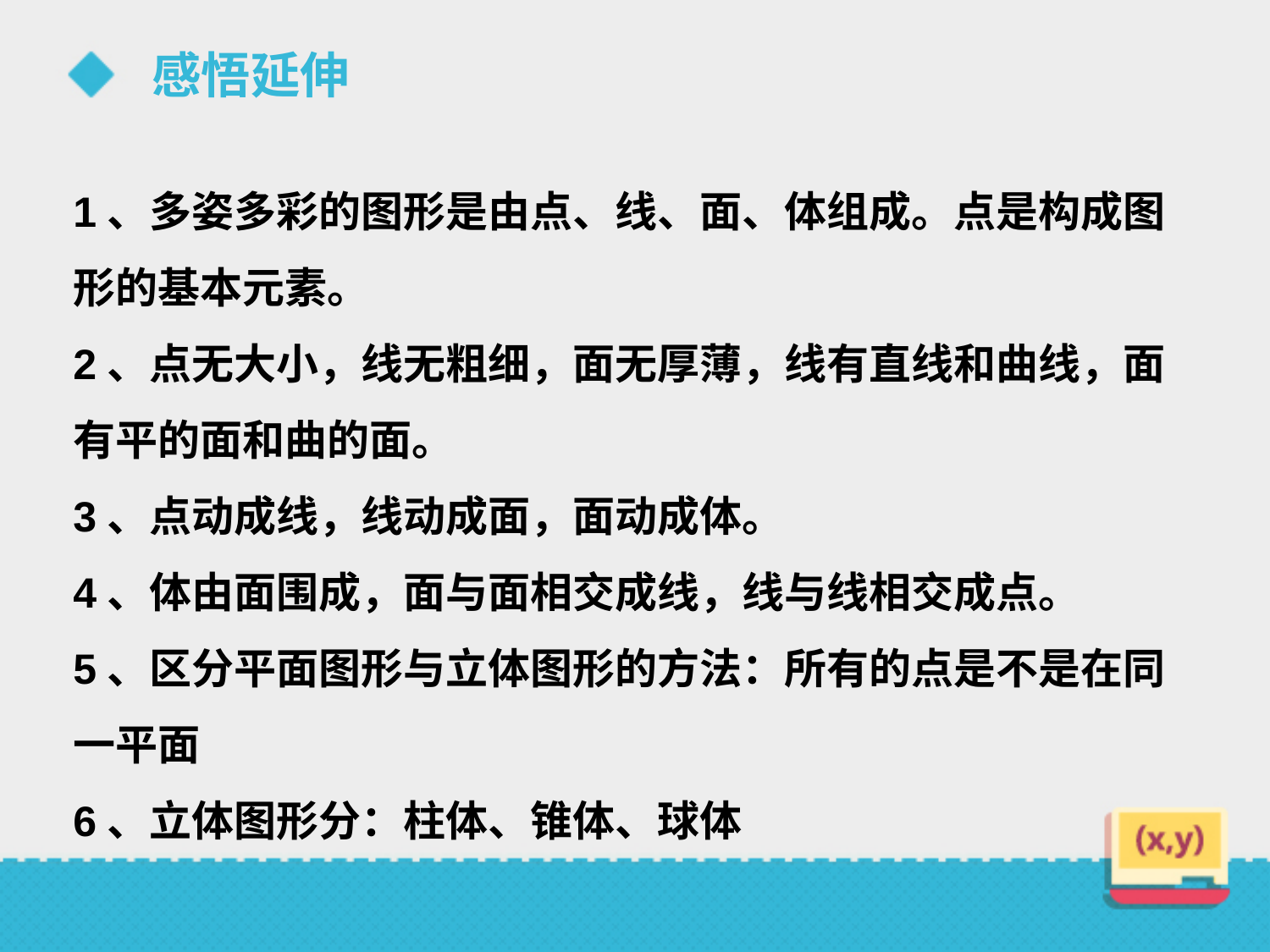

感悟延伸
1、多姿多彩的图形是由点、线、面、体组成。点是构成图形的基本元素。
2、点无大小，线无粗细，面无厚薄，线有直线和曲线，面有平的面和曲的面。
3、点动成线，线动成面，面动成体。
4、体由面围成，面与面相交成线，线与线相交成点。
5、区分平面图形与立体图形的方法：所有的点是不是在同一平面
6、立体图形分：柱体、锥体、球体